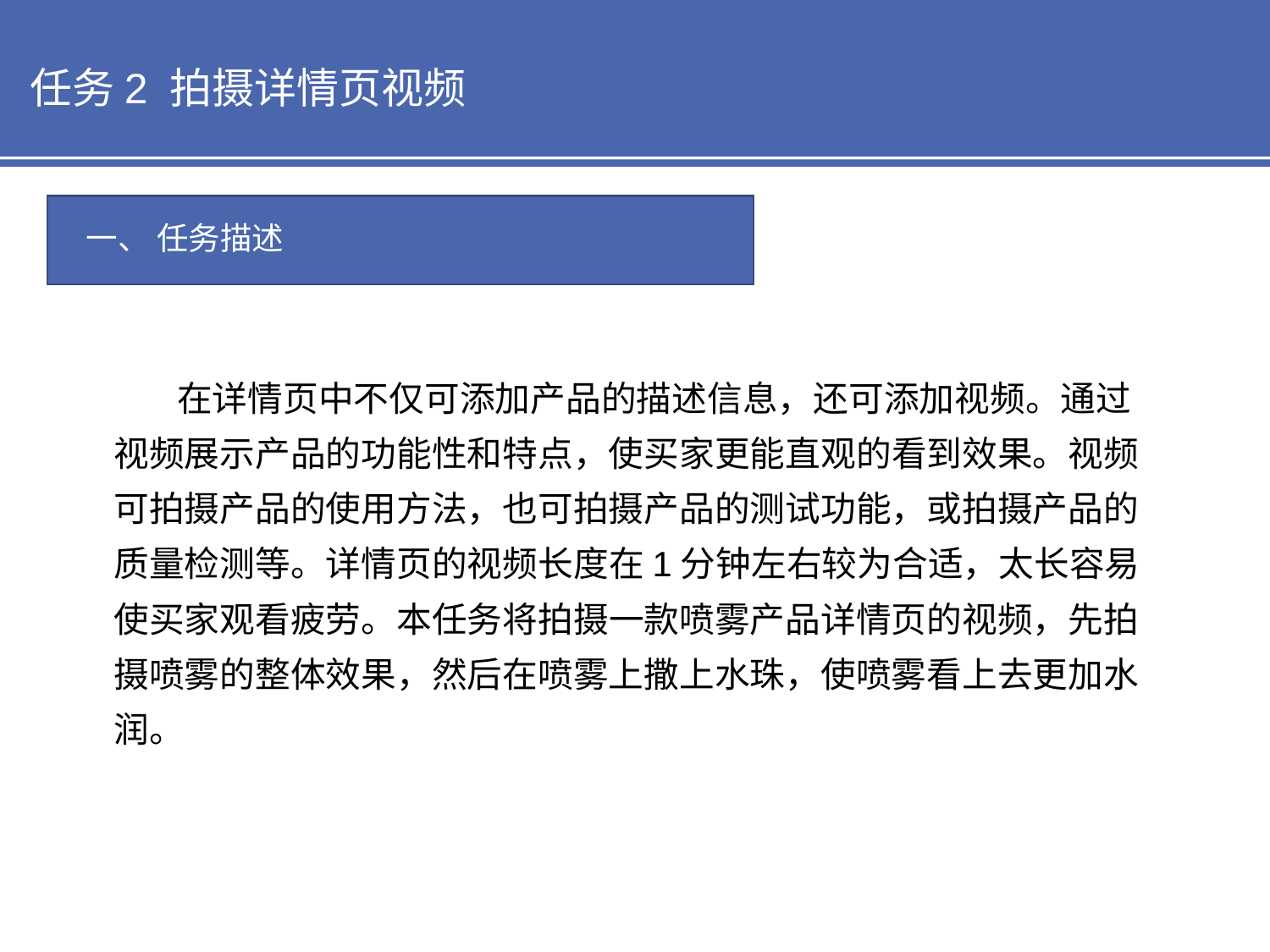

任务2 拍摄详情页视频

一、 任务描述
       在详情页中不仅可添加产品的描述信息，还可添加视频。通过视频展示产品的功能性和特点，使买家更能直观的看到效果。视频可拍摄产品的使用方法，也可拍摄产品的测试功能，或拍摄产品的质量检测等。详情页的视频长度在1分钟左右较为合适，太长容易使买家观看疲劳。本任务将拍摄一款喷雾产品详情页的视频，先拍摄喷雾的整体效果，然后在喷雾上撒上水珠，使喷雾看上去更加水润。